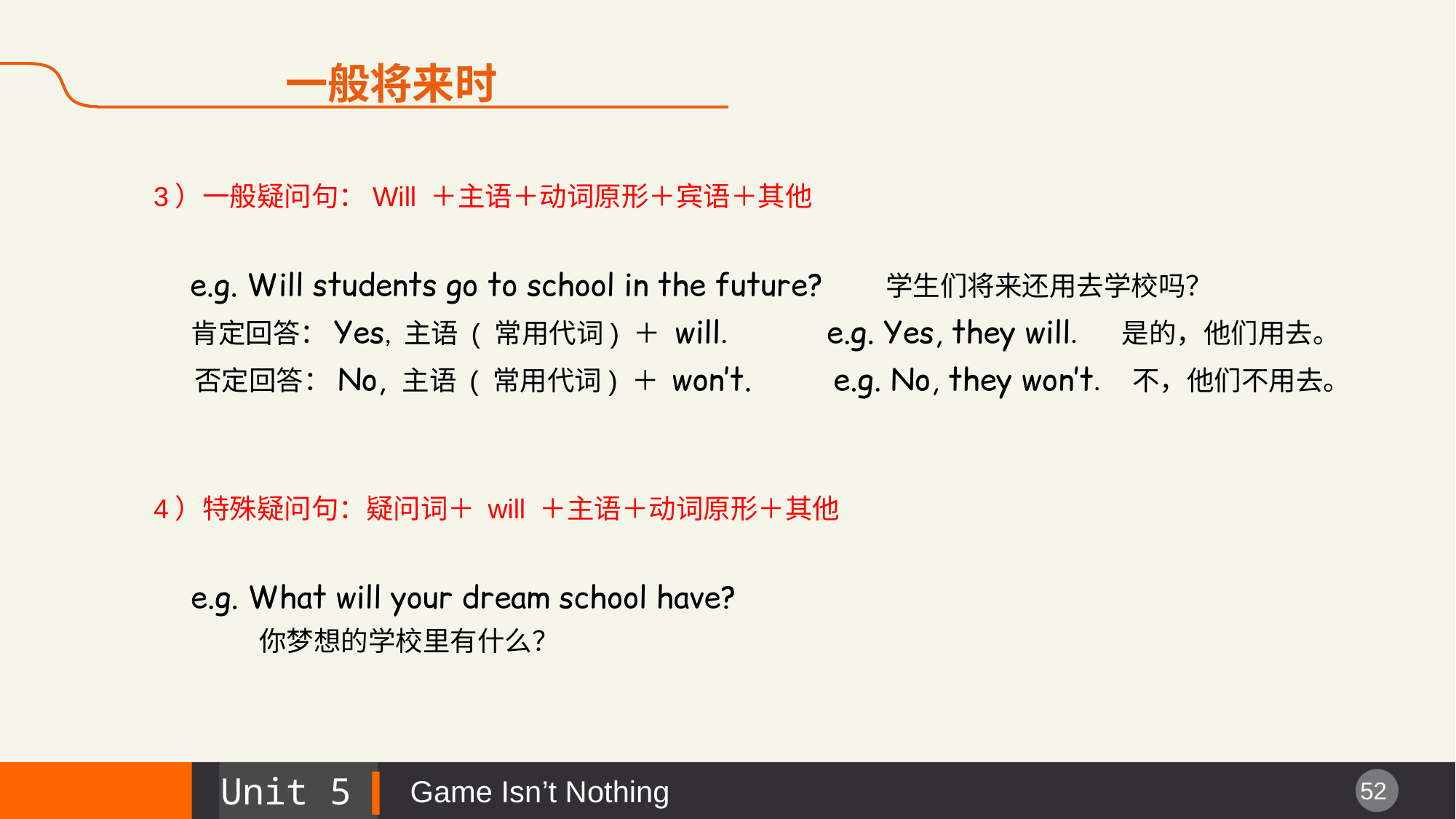

一般将来时
3）一般疑问句：Will ＋主语＋动词原形＋宾语＋其他

    e.g. Will students go to school in the future?      学生们将来还用去学校吗？
     肯定回答：Yes, 主语 ( 常用代词) ＋ will.                e.g. Yes, they will.      是的，他们用去。
     否定回答：No, 主语 ( 常用代词) ＋ won’t.         e.g. No, they won’t.    不，他们不用去。

4）特殊疑问句：疑问词＋ will ＋主语＋动词原形＋其他

      e.g. What will your dream school have?
                你梦想的学校里有什么？